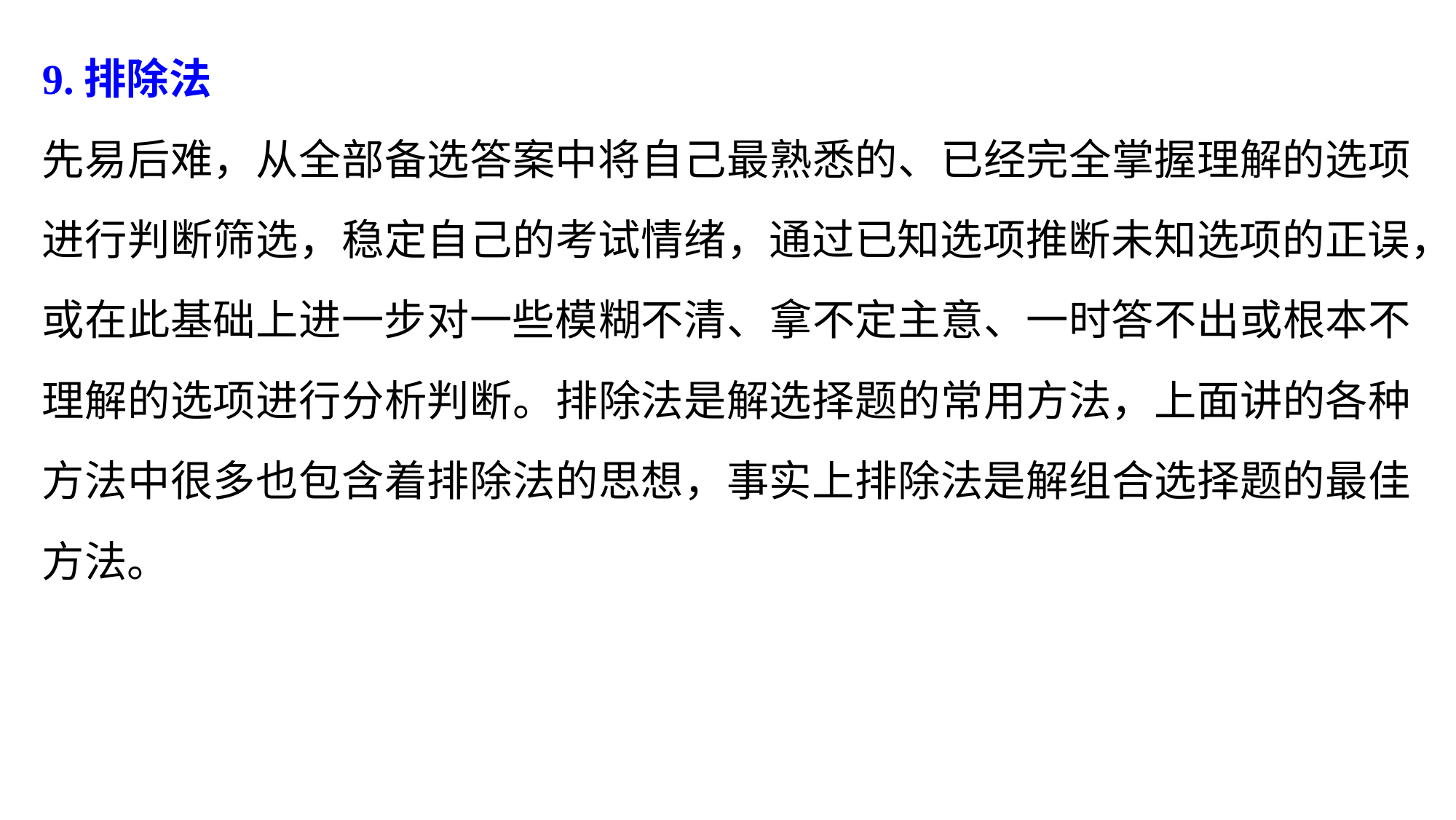

9.排除法
先易后难，从全部备选答案中将自己最熟悉的、已经完全掌握理解的选项进行判断筛选，稳定自己的考试情绪，通过已知选项推断未知选项的正误，或在此基础上进一步对一些模糊不清、拿不定主意、一时答不出或根本不理解的选项进行分析判断。排除法是解选择题的常用方法，上面讲的各种方法中很多也包含着排除法的思想，事实上排除法是解组合选择题的最佳方法。